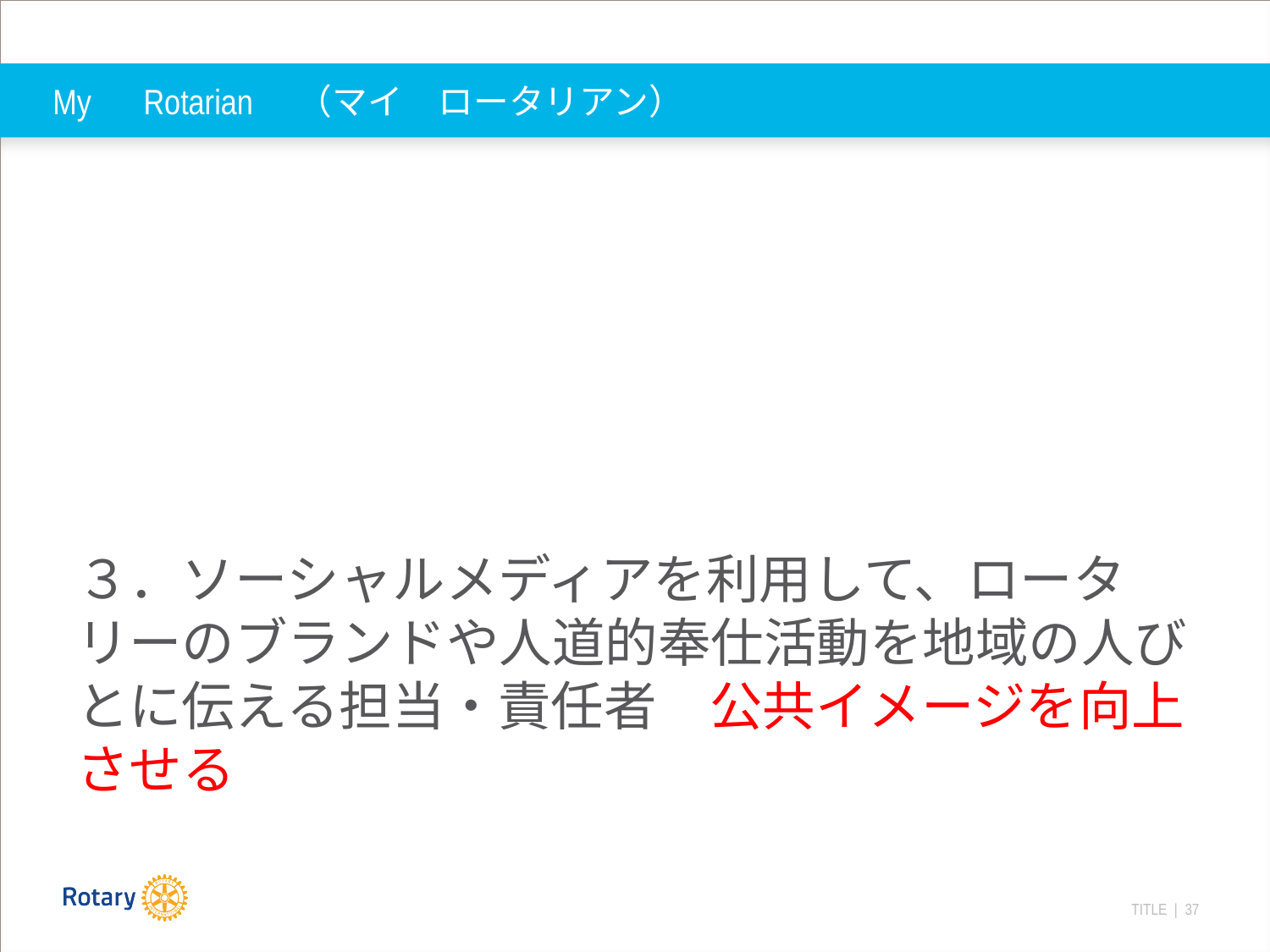

# My　Rotarian　（マイ　ロータリアン）

３．ソーシャルメディアを利用して、ロータリーのブランドや人道的奉仕活動を地域の人びとに伝える担当・責任者　公共イメージを向上させる